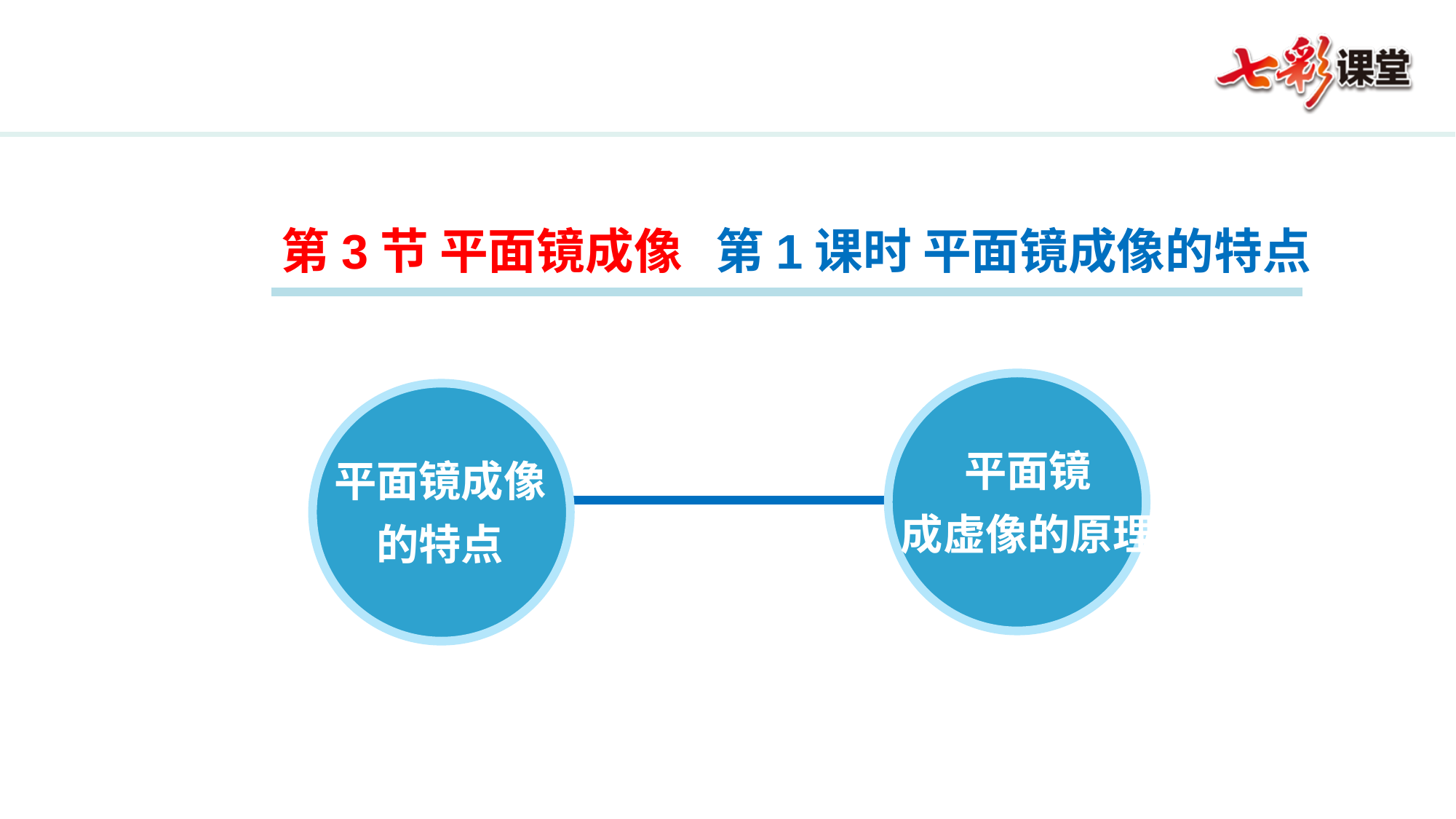

第3节 平面镜成像   第1课时 平面镜成像的特点

平面镜成像的特点
平面镜
成虚像的原理